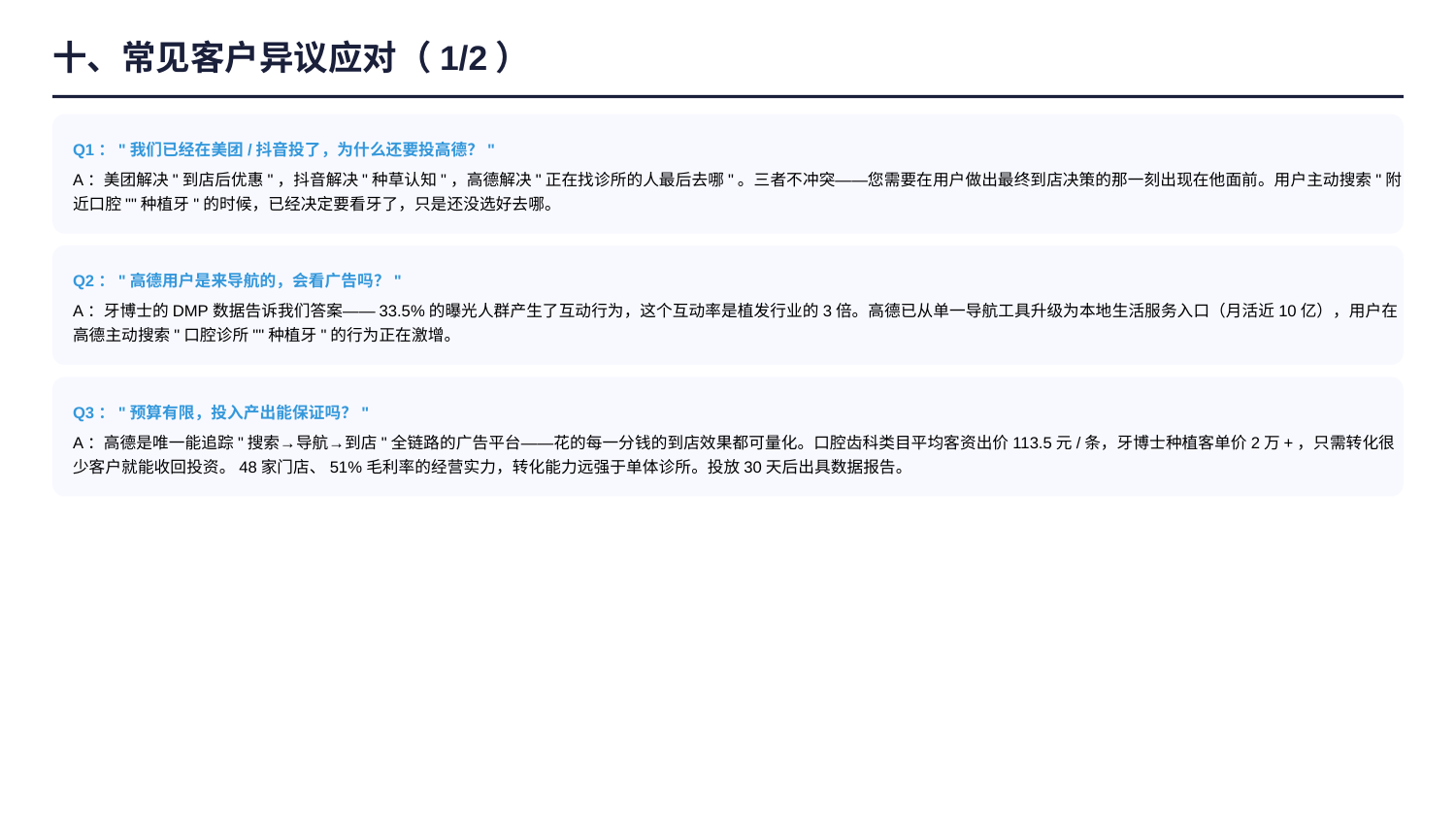

十、常见客户异议应对（1/2）

Q1："我们已经在美团/抖音投了，为什么还要投高德？"
A：美团解决"到店后优惠"，抖音解决"种草认知"，高德解决"正在找诊所的人最后去哪"。三者不冲突——您需要在用户做出最终到店决策的那一刻出现在他面前。用户主动搜索"附近口腔""种植牙"的时候，已经决定要看牙了，只是还没选好去哪。

Q2："高德用户是来导航的，会看广告吗？"
A：牙博士的DMP数据告诉我们答案——33.5%的曝光人群产生了互动行为，这个互动率是植发行业的3倍。高德已从单一导航工具升级为本地生活服务入口（月活近10亿），用户在高德主动搜索"口腔诊所""种植牙"的行为正在激增。

Q3："预算有限，投入产出能保证吗？"
A：高德是唯一能追踪"搜索→导航→到店"全链路的广告平台——花的每一分钱的到店效果都可量化。口腔齿科类目平均客资出价113.5元/条，牙博士种植客单价2万+，只需转化很少客户就能收回投资。48家门店、51%毛利率的经营实力，转化能力远强于单体诊所。投放30天后出具数据报告。